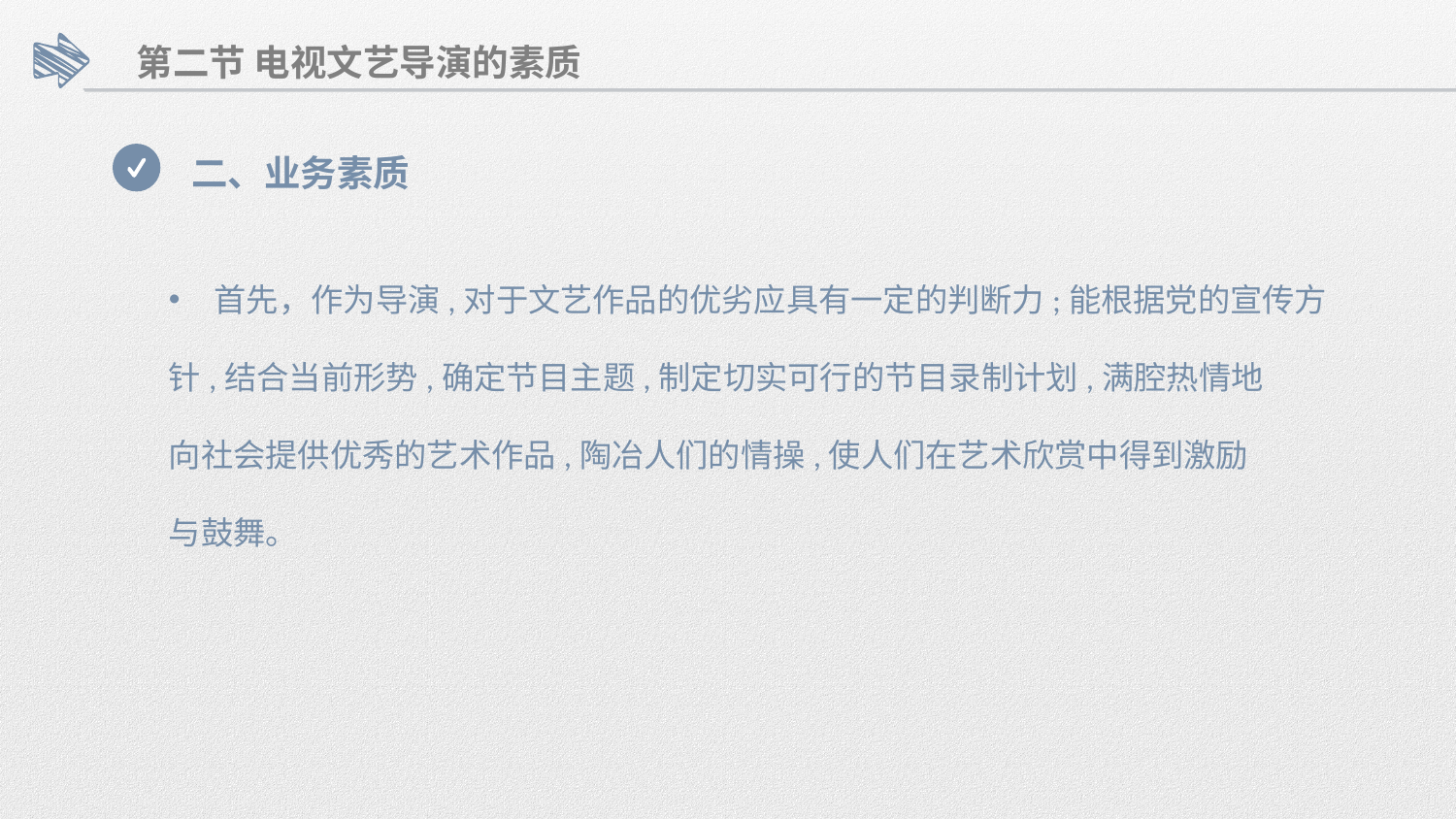

第二节 电视文艺导演的素质
二、业务素质

首先，作为导演,对于文艺作品的优劣应具有一定的判断力;能根据党的宣传方
针,结合当前形势,确定节目主题,制定切实可行的节目录制计划,满腔热情地
向社会提供优秀的艺术作品,陶冶人们的情操,使人们在艺术欣赏中得到激励
与鼓舞。